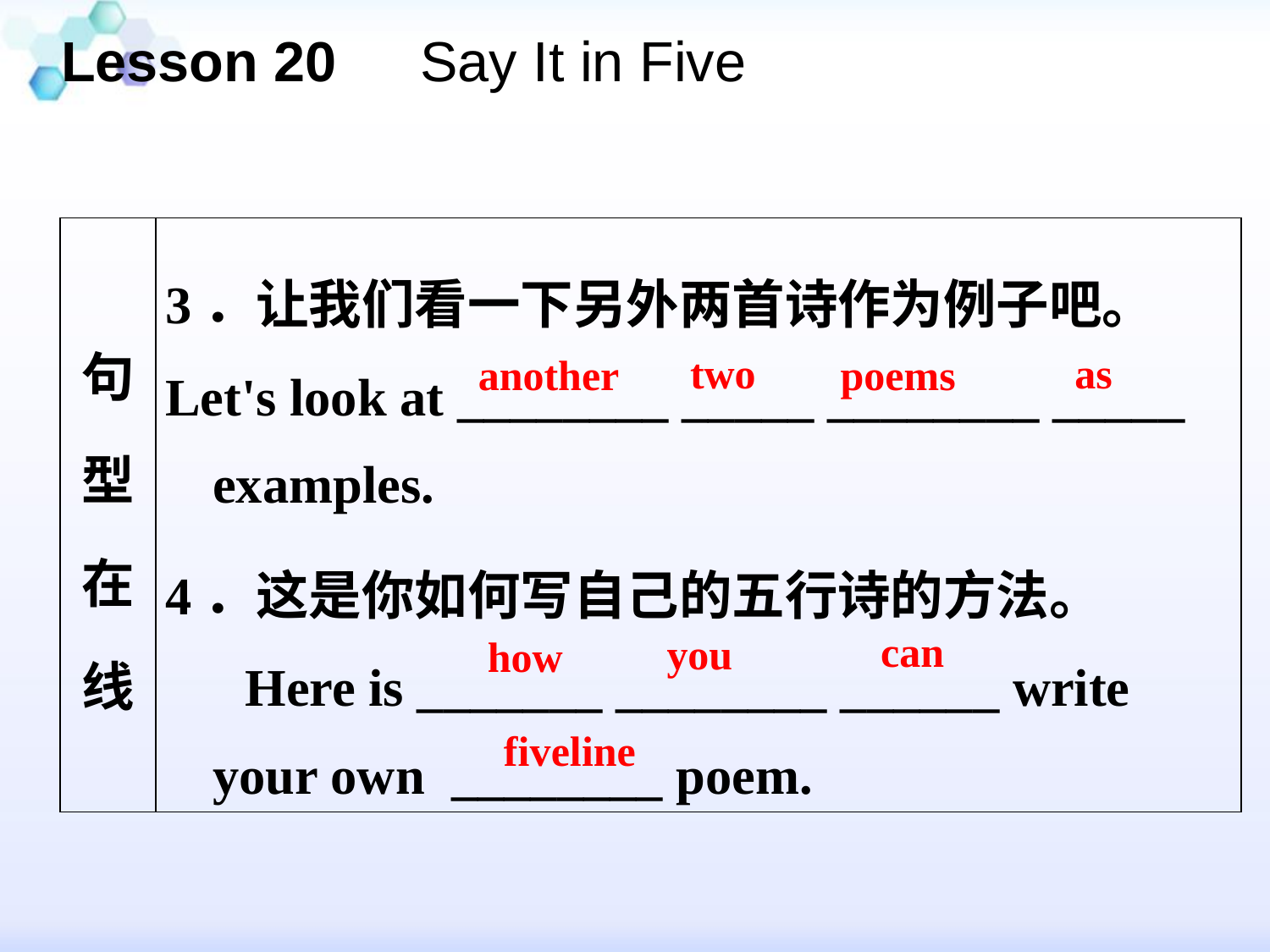

Lesson 20　Say It in Five
| 句 型 在 线 | 3．让我们看一下另外两首诗作为例子吧。 Let's look at \_\_\_\_\_\_\_\_ \_\_\_\_\_ \_\_\_\_\_\_\_\_ \_\_\_\_\_ examples. 4．这是你如何写自己的五行诗的方法。 Here is \_\_\_\_\_\_\_ \_\_\_\_\_\_\_\_ \_\_\_\_\_\_ write your own \_\_\_\_\_\_\_\_ poem. |
| --- | --- |
as
two
another
poems
can
you
how
five­line